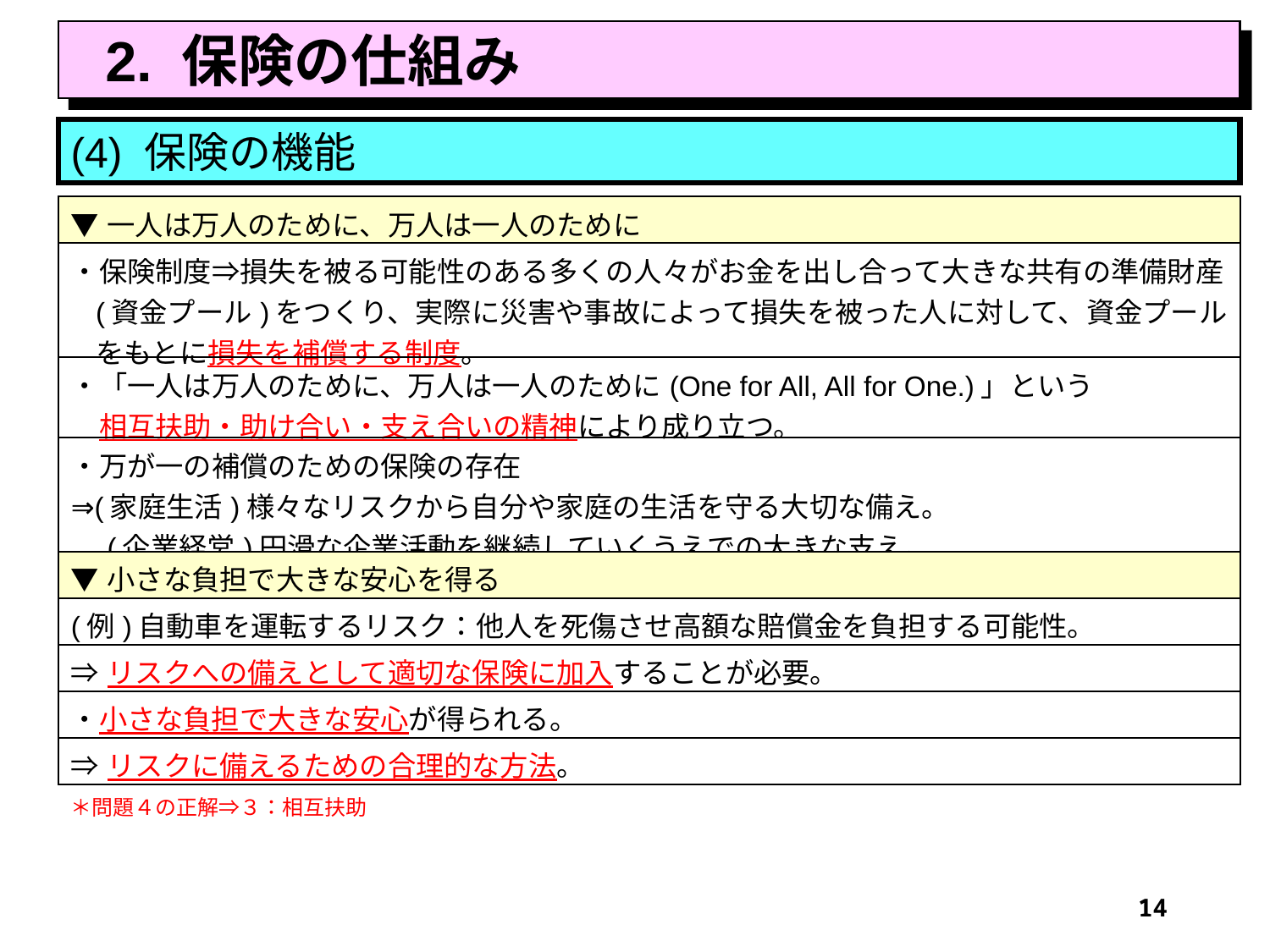

2. 保険の仕組み
(4) 保険の機能
| ▼一人は万人のために、万人は一人のために |
| --- |
| ・保険制度⇒損失を被る可能性のある多くの人々がお金を出し合って大きな共有の準備財産(資金プール)をつくり、実際に災害や事故によって損失を被った人に対して、資金プールをもとに損失を補償する制度。 |
| ・「一人は万人のために、万人は一人のために(One for All, All for One.)」という 　相互扶助・助け合い・支え合いの精神により成り立つ。 |
| ・万が一の補償のための保険の存在 ⇒(家庭生活)様々なリスクから自分や家庭の生活を守る大切な備え。 　(企業経営)円滑な企業活動を継続していくうえでの大きな支え。 |
| ▼小さな負担で大きな安心を得る |
| (例)自動車を運転するリスク：他人を死傷させ高額な賠償金を負担する可能性。 |
| ⇒リスクへの備えとして適切な保険に加入することが必要。 |
| ・小さな負担で大きな安心が得られる。 |
| ⇒リスクに備えるための合理的な方法。 |
| ＊問題４の正解⇒３：相互扶助 |
14